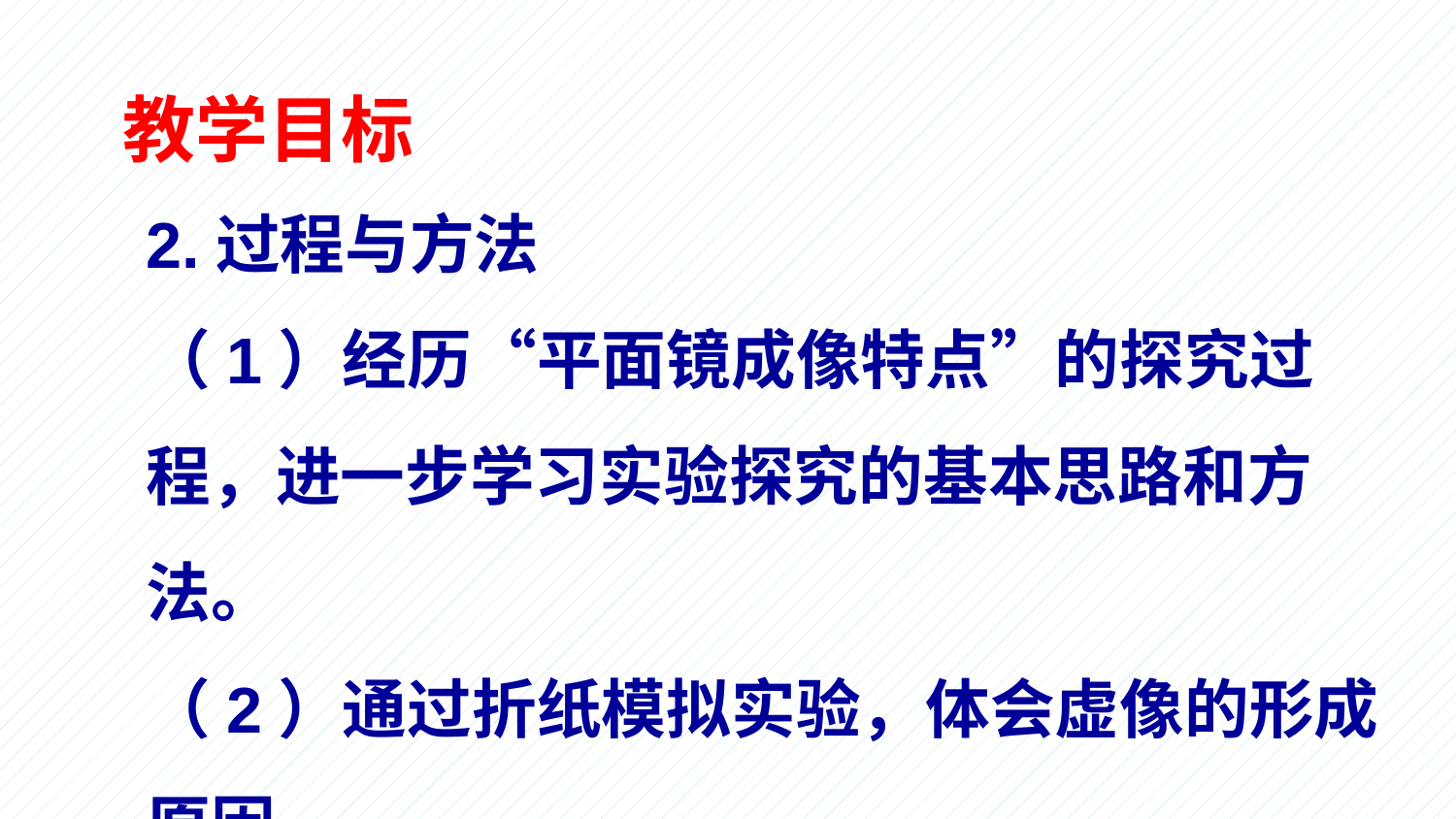

教学目标
2.过程与方法
（1）经历“平面镜成像特点”的探究过程，进一步学习实验探究的基本思路和方法。
（2）通过折纸模拟实验，体会虚像的形成原因。